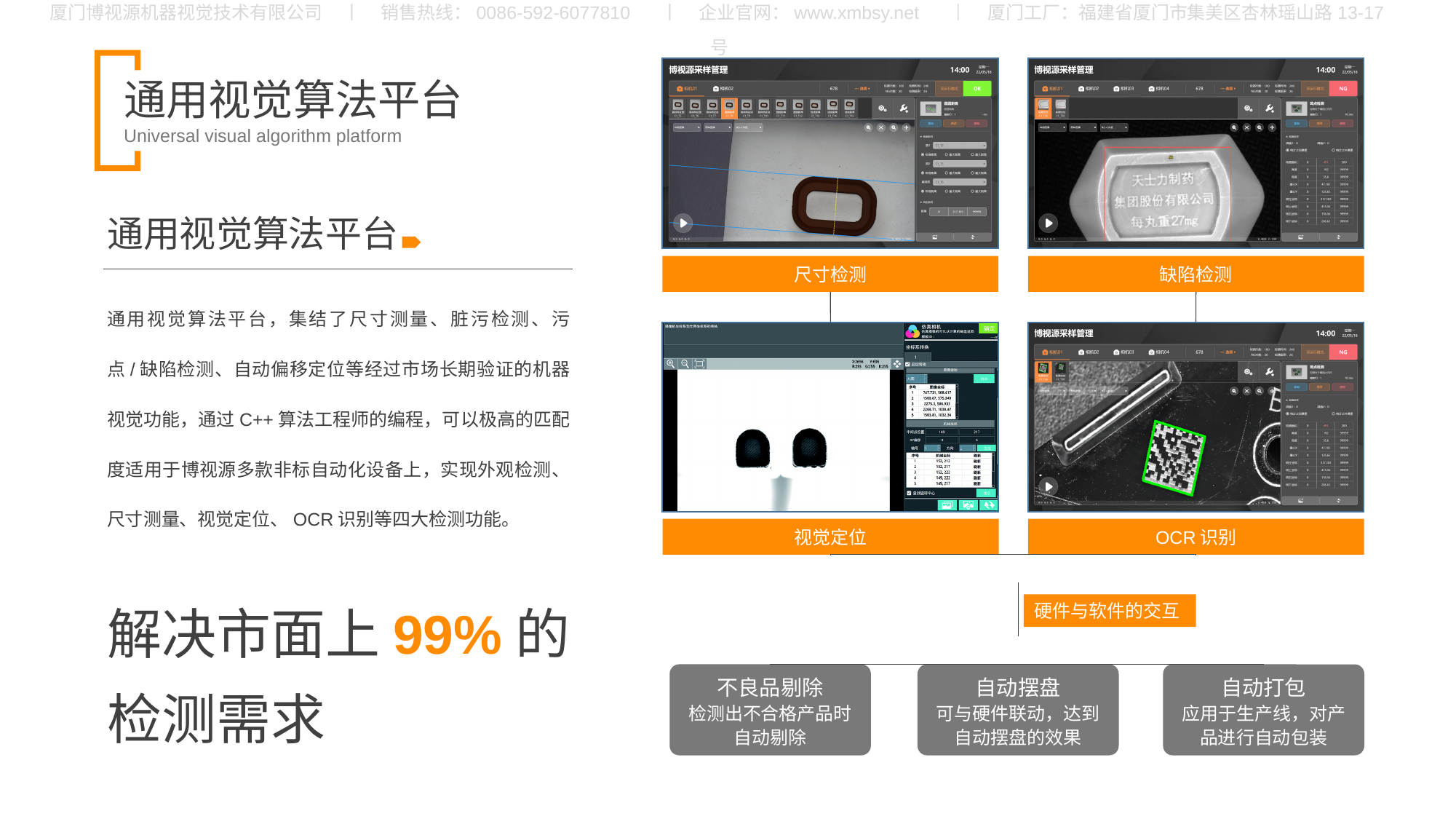

尺寸检测

缺陷检测
通用视觉算法平台

通用视觉算法平台，集结了尺寸测量、脏污检测、污点/缺陷检测、自动偏移定位等经过市场长期验证的机器视觉功能，通过C++算法工程师的编程，可以极高的匹配度适用于博视源多款非标自动化设备上，实现外观检测、尺寸测量、视觉定位、OCR识别等四大检测功能。

视觉定位

OCR识别
解决市面上99%的检测需求
硬件与软件的交互
不良品剔除
检测出不合格产品时自动剔除
自动摆盘
可与硬件联动，达到自动摆盘的效果
自动打包
应用于生产线，对产品进行自动包装